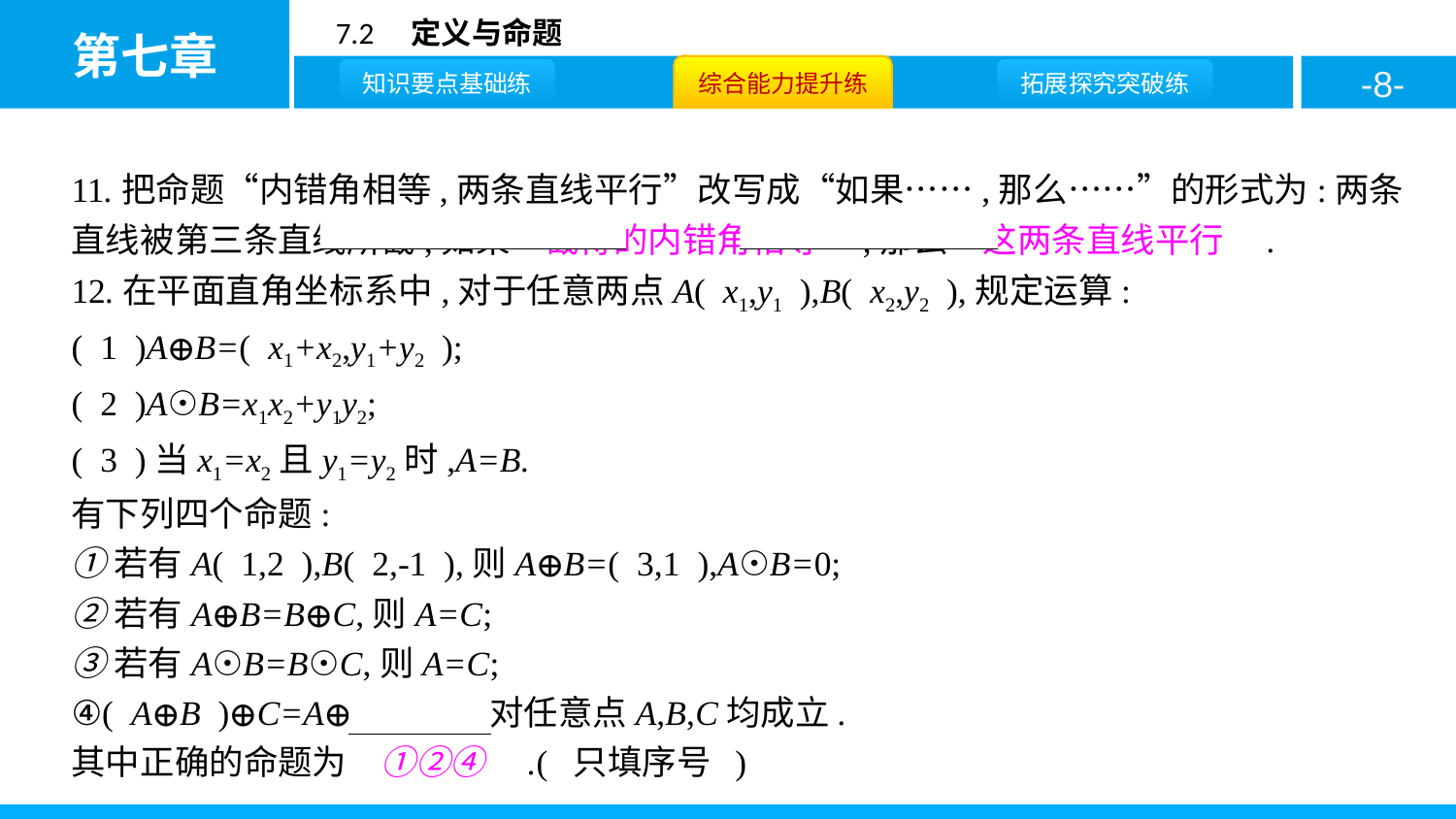

11.把命题“内错角相等,两条直线平行”改写成“如果……,那么……”的形式为:两条直线被第三条直线所截,如果　截得的内错角相等　,那么　这两条直线平行　.
12.在平面直角坐标系中,对于任意两点A(  x1,y1  ),B(  x2,y2  ),规定运算:
(  1  )A⊕B=(  x1+x2,y1+y2  );
(  2  )A☉B=x1x2+y1y2;
(  3  )当x1=x2且y1=y2时,A=B.
有下列四个命题:
①若有A(  1,2  ),B(  2,-1  ),则A⊕B=(  3,1  ),A☉B=0;
②若有A⊕B=B⊕C,则A=C;
③若有A☉B=B☉C,则A=C;
④(  A⊕B  )⊕C=A⊕(  B⊕C  )对任意点A,B,C均成立.
其中正确的命题为　①②④　.(  只填序号  )